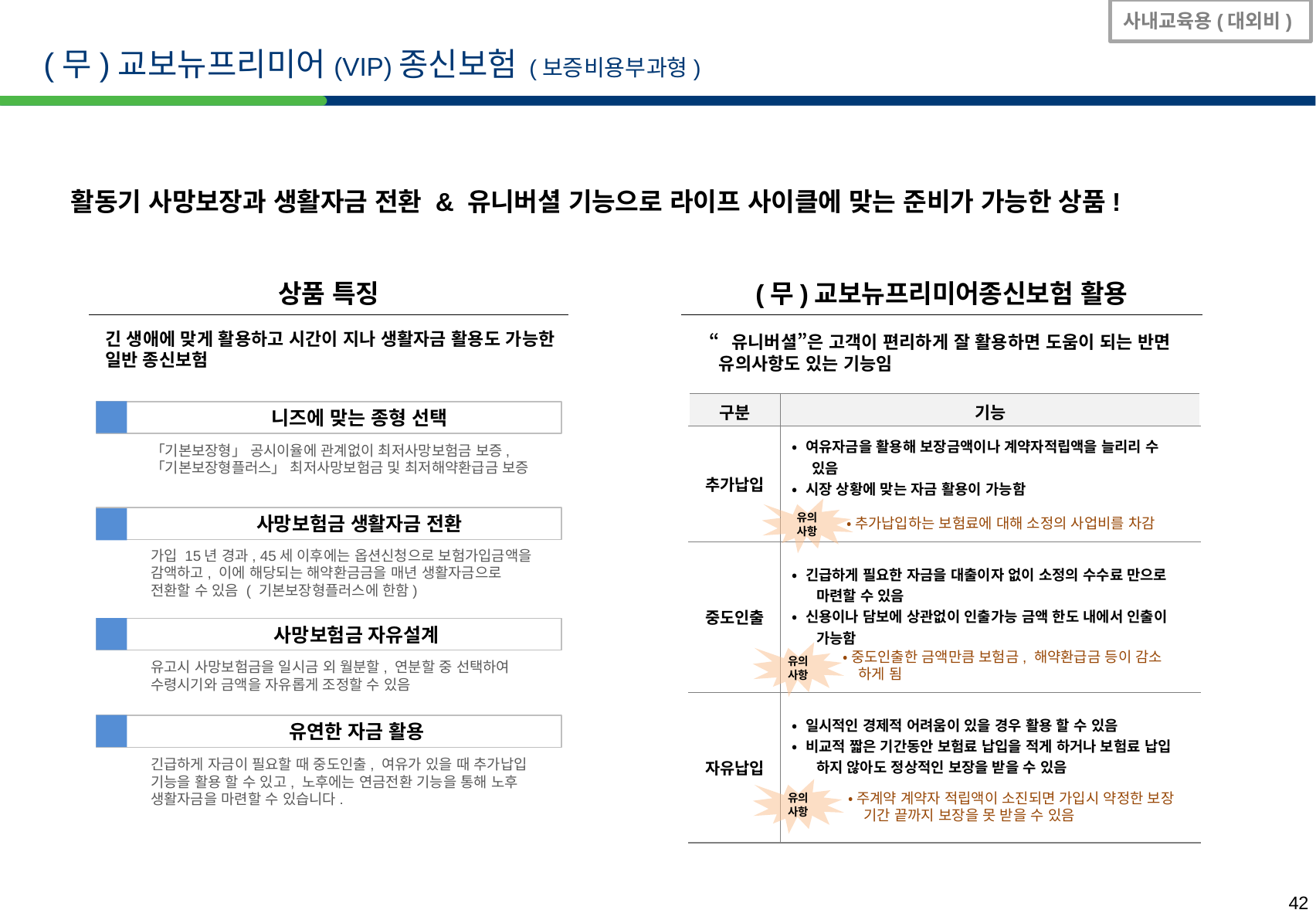

사내교육용(대외비)
(무)교보뉴프리미어(VIP)종신보험 (보증비용부과형)
활동기 사망보장과 생활자금 전환 & 유니버셜 기능으로 라이프 사이클에 맞는 준비가 가능한 상품!
상품 특징
(무)교보뉴프리미어종신보험 활용
긴 생애에 맞게 활용하고 시간이 지나 생활자금 활용도 가능한 일반 종신보험
“유니버셜”은 고객이 편리하게 잘 활용하면 도움이 되는 반면
 유의사항도 있는 기능임
| 구분 | 기능 |
| --- | --- |
| 추가납입 | • 여유자금을 활용해 보장금액이나 계약자적립액을 늘리리 수 있음 • 시장 상황에 맞는 자금 활용이 가능함 |
| 중도인출 | • 긴급하게 필요한 자금을 대출이자 없이 소정의 수수료 만으로 마련할 수 있음 • 신용이나 담보에 상관없이 인출가능 금액 한도 내에서 인출이 가능함 |
| 자유납입 | • 일시적인 경제적 어려움이 있을 경우 활용 할 수 있음 • 비교적 짧은 기간동안 보험료 납입을 적게 하거나 보험료 납입 하지 않아도 정상적인 보장을 받을 수 있음 |
1
니즈에 맞는 종형 선택
「기본보장형」 공시이율에 관계없이 최저사망보험금 보증,
「기본보장형플러스」 최저사망보험금 및 최저해약환급금 보증
유의사항
사망보험금 생활자금 전환
2
•추가납입하는 보험료에 대해 소정의 사업비를 차감
가입 15년 경과, 45세 이후에는 옵션신청으로 보험가입금액을
감액하고, 이에 해당되는 해약환금금을 매년 생활자금으로
전환할 수 있음 ( 기본보장형플러스에 한함)
3
사망보험금 자유설계
유고시 사망보험금을 일시금 외 월분할, 연분할 중 선택하여
수령시기와 금액을 자유롭게 조정할 수 있음
유의사항
•중도인출한 금액만큼 보험금, 해약환급금 등이 감소
   하게 됨
4
유연한 자금 활용
긴급하게 자금이 필요할 때 중도인출, 여유가 있을 때 추가납입
기능을 활용 할 수 있고, 노후에는 연금전환 기능을 통해 노후
생활자금을 마련할 수 있습니다.
유의사항
•주계약 계약자 적립액이 소진되면 가입시 약정한 보장
   기간 끝까지 보장을 못 받을 수 있음